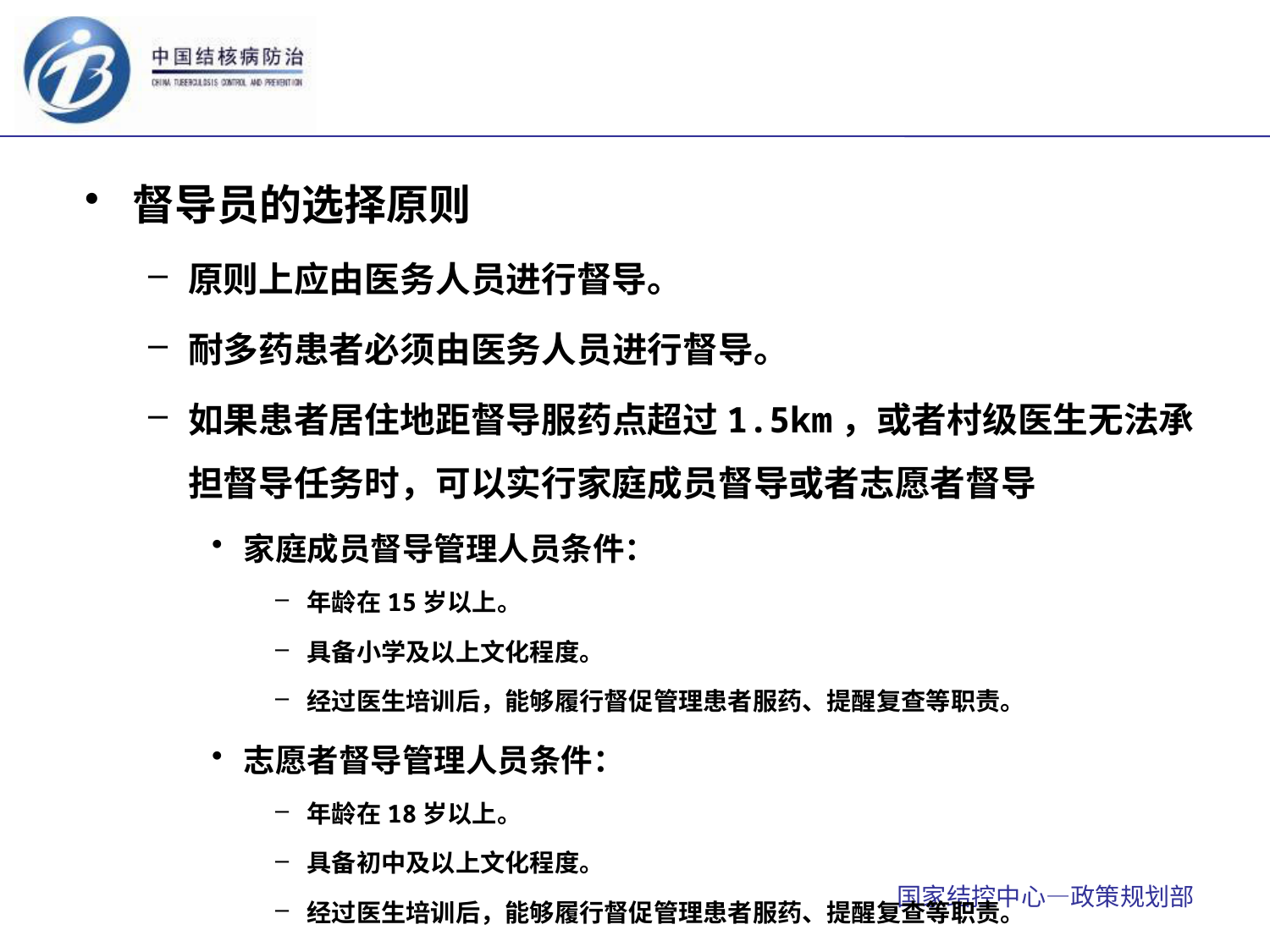

督导员的选择原则
原则上应由医务人员进行督导。
耐多药患者必须由医务人员进行督导。
如果患者居住地距督导服药点超过1.5km，或者村级医生无法承担督导任务时，可以实行家庭成员督导或者志愿者督导
家庭成员督导管理人员条件：
年龄在15岁以上。
具备小学及以上文化程度。
经过医生培训后，能够履行督促管理患者服药、提醒复查等职责。
志愿者督导管理人员条件：
年龄在18岁以上。
具备初中及以上文化程度。
经过医生培训后，能够履行督促管理患者服药、提醒复查等职责。